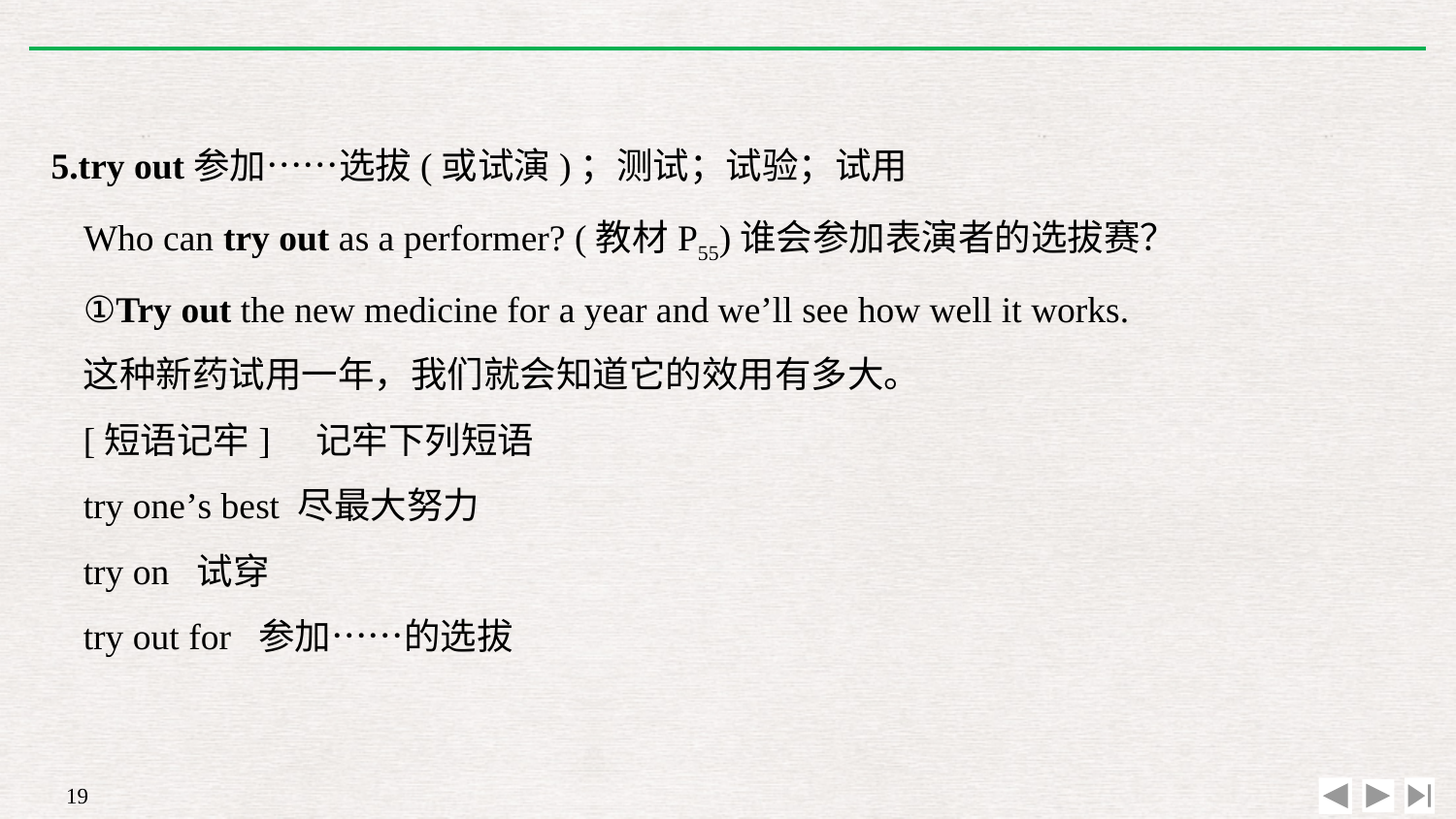

5.try out参加……选拔(或试演)；测试；试验；试用
Who can try out as a performer? (教材P55)谁会参加表演者的选拔赛？
①Try out the new medicine for a year and we’ll see how well it works.
这种新药试用一年，我们就会知道它的效用有多大。
[短语记牢]　记牢下列短语
try one’s best 尽最大努力
try on  试穿
try out for  参加……的选拔